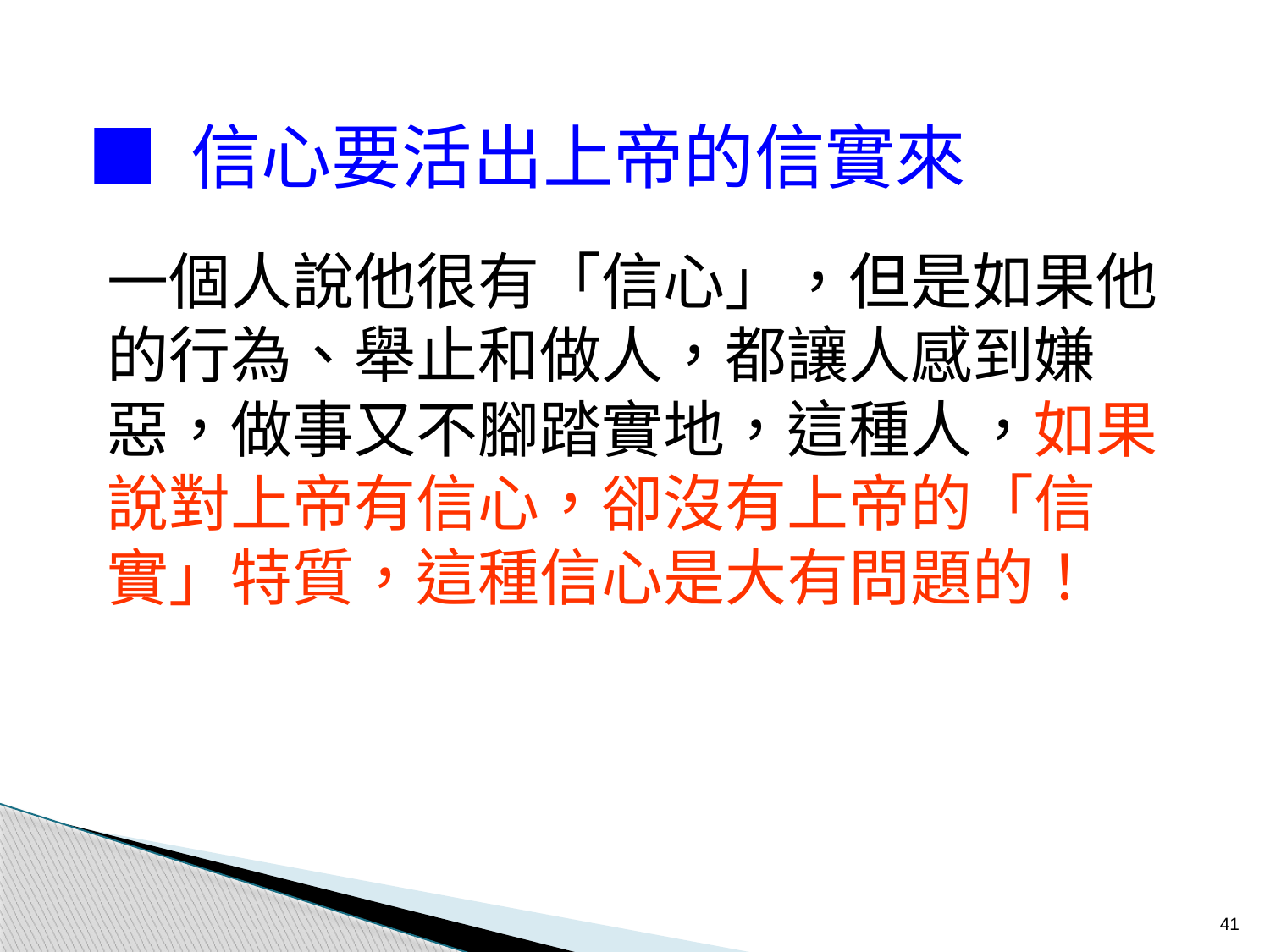

■ 信心要活出上帝的信實來
一個人說他很有「信心」，但是如果他的行為、舉止和做人，都讓人感到嫌惡，做事又不腳踏實地，這種人，如果說對上帝有信心，卻沒有上帝的「信實」特質，這種信心是大有問題的！
41